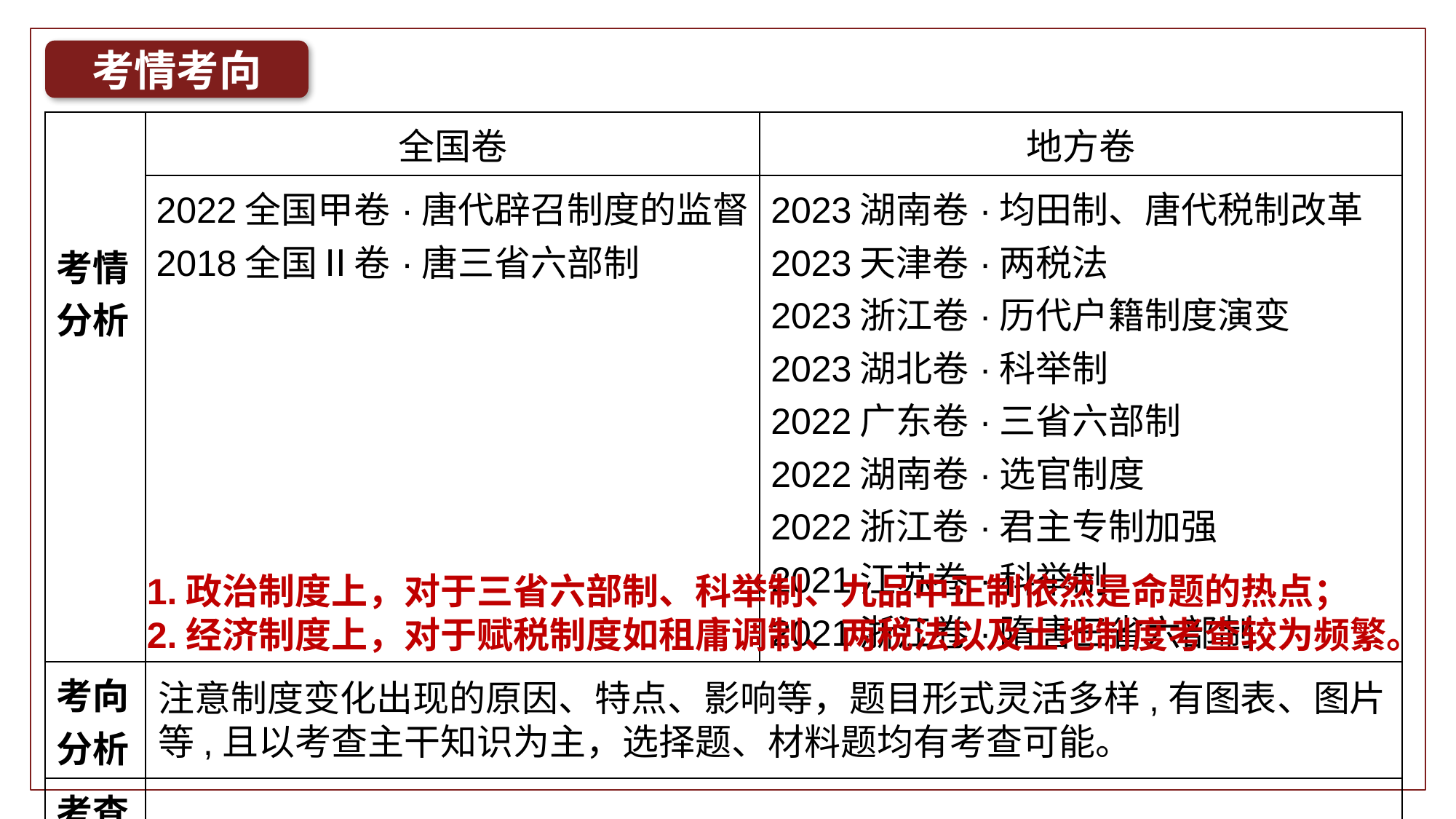

考情考向
| 考情分析 | 全国卷 | 地方卷 |
| --- | --- | --- |
|  | 2022全国甲卷·唐代辟召制度的监督 2018全国Ⅱ卷·唐三省六部制 | 2023湖南卷·均田制、唐代税制改革 2023天津卷·两税法 2023浙江卷·历代户籍制度演变 2023湖北卷·科举制 2022广东卷·三省六部制 2022湖南卷·选官制度 2022浙江卷·君主专制加强 2021江苏卷·科举制 2021浙江卷·隋唐三省六部制 |
| 考向 分析 |  |  |
| 考查方式 |  |  |
1.政治制度上，对于三省六部制、科举制、九品中正制依然是命题的热点；
2.经济制度上，对于赋税制度如租庸调制、两税法以及土地制度考查较为频繁。
注意制度变化出现的原因、特点、影响等，题目形式灵活多样,有图表、图片等,且以考查主干知识为主，选择题、材料题均有考查可能。